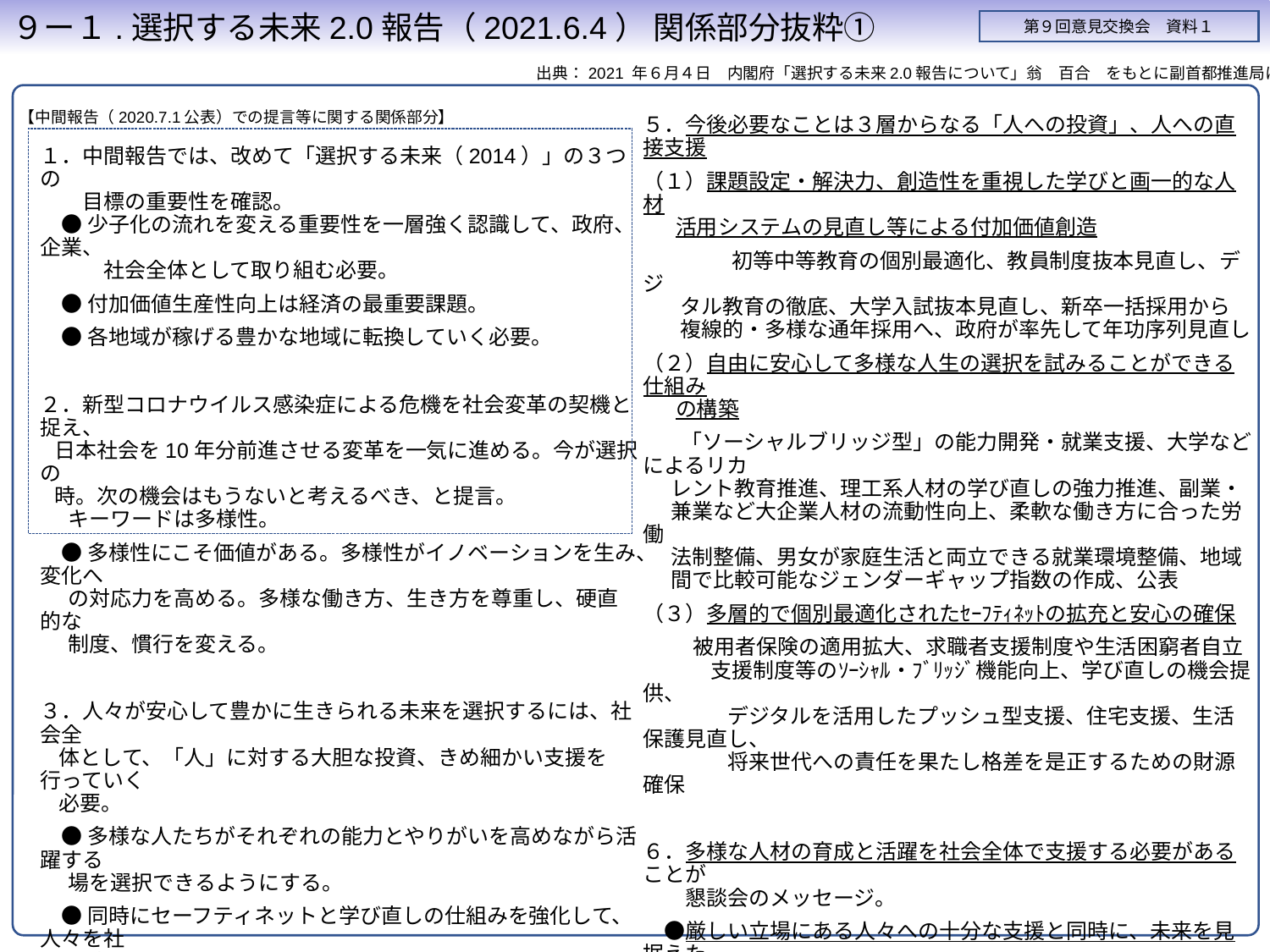

９ー１.選択する未来2.0報告（2021.6.4） 関係部分抜粋①
第９回意見交換会　資料１
出典：2021 年６月４日　内閣府「選択する未来2.0報告について」翁　百合　をもとに副首都推進局にて作成

【中間報告（2020.7.1公表）での提言等に関する関係部分】

５．今後必要なことは３層からなる「人への投資」、人への直接支援
（１）課題設定・解決力、創造性を重視した学びと画一的な人材
       活用システムの見直し等による付加価値創造
　 　　　初等中等教育の個別最適化、教員制度抜本見直し、デジ
        タル教育の徹底、大学入試抜本見直し、新卒一括採用から
        複線的・多様な通年採用へ、政府が率先して年功序列見直し
（２）自由に安心して多様な人生の選択を試みることができる仕組み
       の構築
       「ソーシャルブリッジ型」の能力開発・就業支援、大学などによるリカ
      レント教育推進、理工系人材の学び直しの強力推進、副業・
      兼業など大企業人材の流動性向上、柔軟な働き方に合った労働
      法制整備、男女が家庭生活と両立できる就業環境整備、地域
      間で比較可能なジェンダーギャップ指数の作成、公表
（３）多層的で個別最適化されたｾｰﾌﾃｨﾈｯﾄの拡充と安心の確保
     　被用者保険の適用拡大、求職者支援制度や生活困窮者自立
　　　 支援制度等のｿｰｼｬﾙ・ﾌﾞﾘｯｼﾞ機能向上、学び直しの機会提供、
　　　　デジタルを活用したプッシュ型支援、住宅支援、生活保護見直し、
　　　　将来世代への責任を果たし格差を是正するための財源確保

６．多様な人材の育成と活躍を社会全体で支援する必要があることが
　　懇談会のメッセージ。
　●厳しい立場にある人々への十分な支援と同時に、未来を見据えた
　　思い切った制度改革を追求。
　●若者の活躍を幅広く支援するとともに、人がいくつになっても学び直し、
　　やり直しができるシステムを構築しなくては、加速する技術革新や産
　　業構造転換にひるみ、希望のある未来を選択することができない。
　●変革の力を生み出すことができるのは人。男女、世代、地域の別を
　　超えて多様な人材の能力、発想を引き出して未来につなげる。将来
　　世代への責任を果たし、人びとが安心と自信を持ち幸せと豊かさを感
　　じられる未来を選択する

１．中間報告では、改めて「選択する未来（2014）」の３つの
　　目標の重要性を確認。
　● 少子化の流れを変える重要性を一層強く認識して、政府、企業、
　　　社会全体として取り組む必要。
　● 付加価値生産性向上は経済の最重要課題。
　● 各地域が稼げる豊かな地域に転換していく必要。

２．新型コロナウイルス感染症による危機を社会変革の契機と捉え、
   日本社会を10年分前進させる変革を一気に進める。今が選択の
   時。次の機会はもうないと考えるべき、と提言。
      キーワードは多様性。
　● 多様性にこそ価値がある。多様性がイノベーションを生み、変化へ
      の対応力を高める。多様な働き方、生き方を尊重し、硬直的な
      制度、慣行を変える。

３．人々が安心して豊かに生きられる未来を選択するには、社会全
    体として、「人」に対する大胆な投資、きめ細かい支援を行っていく
    必要。
　● 多様な人たちがそれぞれの能力とやりがいを高めながら活躍する
      場を選択できるようにする。
　● 同時にセーフティネットと学び直しの仕組みを強化して、人々を社
      会全体で支える。

４．特に、いつの時代にも新しい時代をつくり上げる若者が自信と安
    心を持てる社会、そして潜在的な力を発揮できなかった女性の能
    力を一層発揮しやすい社会に変えていくことが必要。
　　　これらは、希望出生率１.８以上実現の大前提といえる。